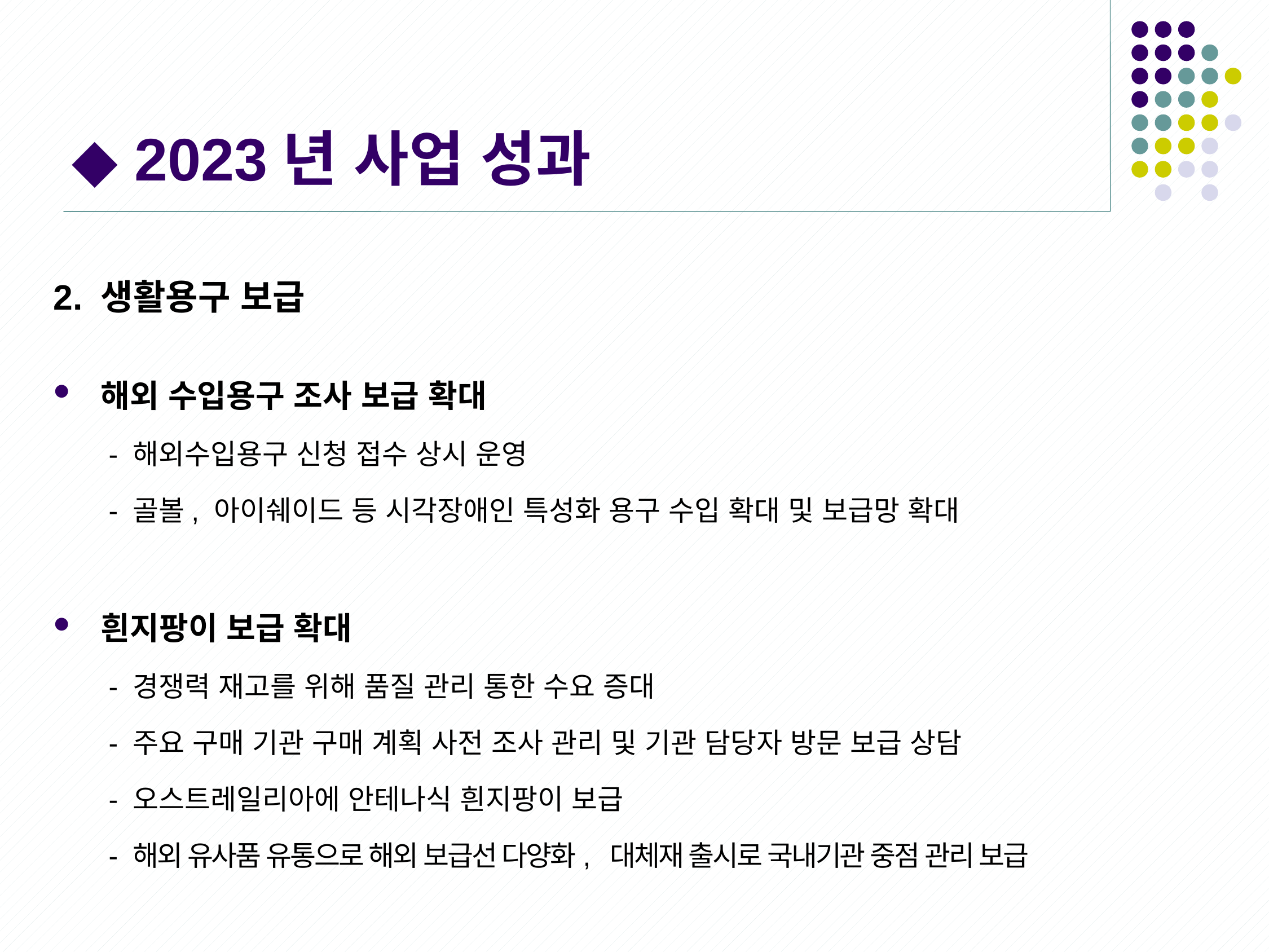

# ◆ 2023년 사업 성과

2. 생활용구 보급

해외 수입용구 조사 보급 확대
       - 해외수입용구 신청 접수 상시 운영
       - 골볼, 아이쉐이드 등 시각장애인 특성화 용구 수입 확대 및 보급망 확대

흰지팡이 보급 확대
       - 경쟁력 재고를 위해 품질 관리 통한 수요 증대
       - 주요 구매 기관 구매 계획 사전 조사 관리 및 기관 담당자 방문 보급 상담
       - 오스트레일리아에 안테나식 흰지팡이 보급
       - 해외 유사품 유통으로 해외 보급선 다양화,  대체재 출시로 국내기관 중점 관리 보급